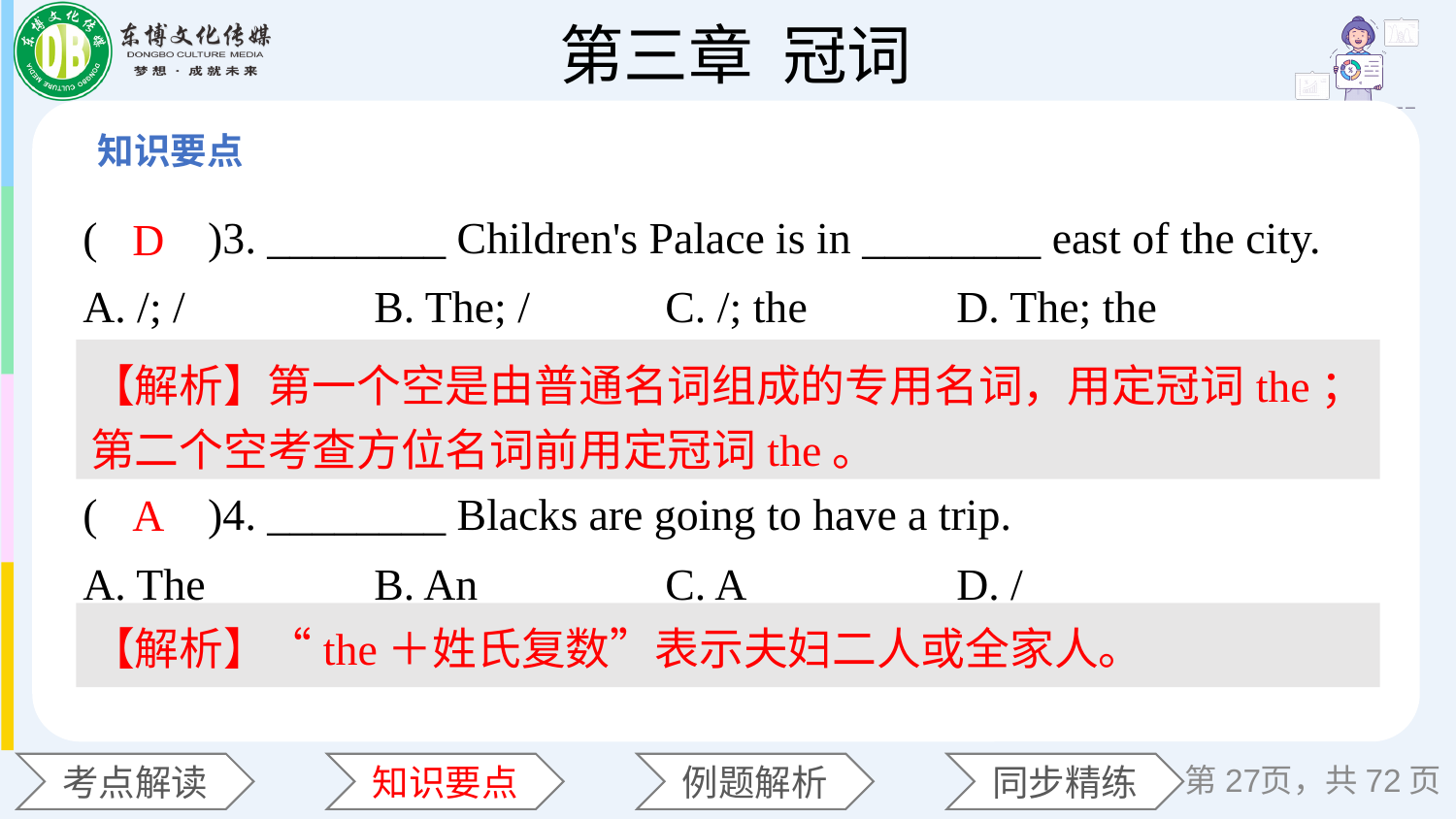

(　　)3. ________ Children's Palace is in ________ east of the city.
A. /; /    	B. The; /    	C. /; the    	D. The; the

(　　)4. ________ Blacks are going to have a trip.
A. The    	B. An    	C. A    		D. /
D
【解析】第一个空是由普通名词组成的专用名词，用定冠词the；第二个空考查方位名词前用定冠词the。
A
【解析】“the＋姓氏复数”表示夫妇二人或全家人。
第27页，共72页